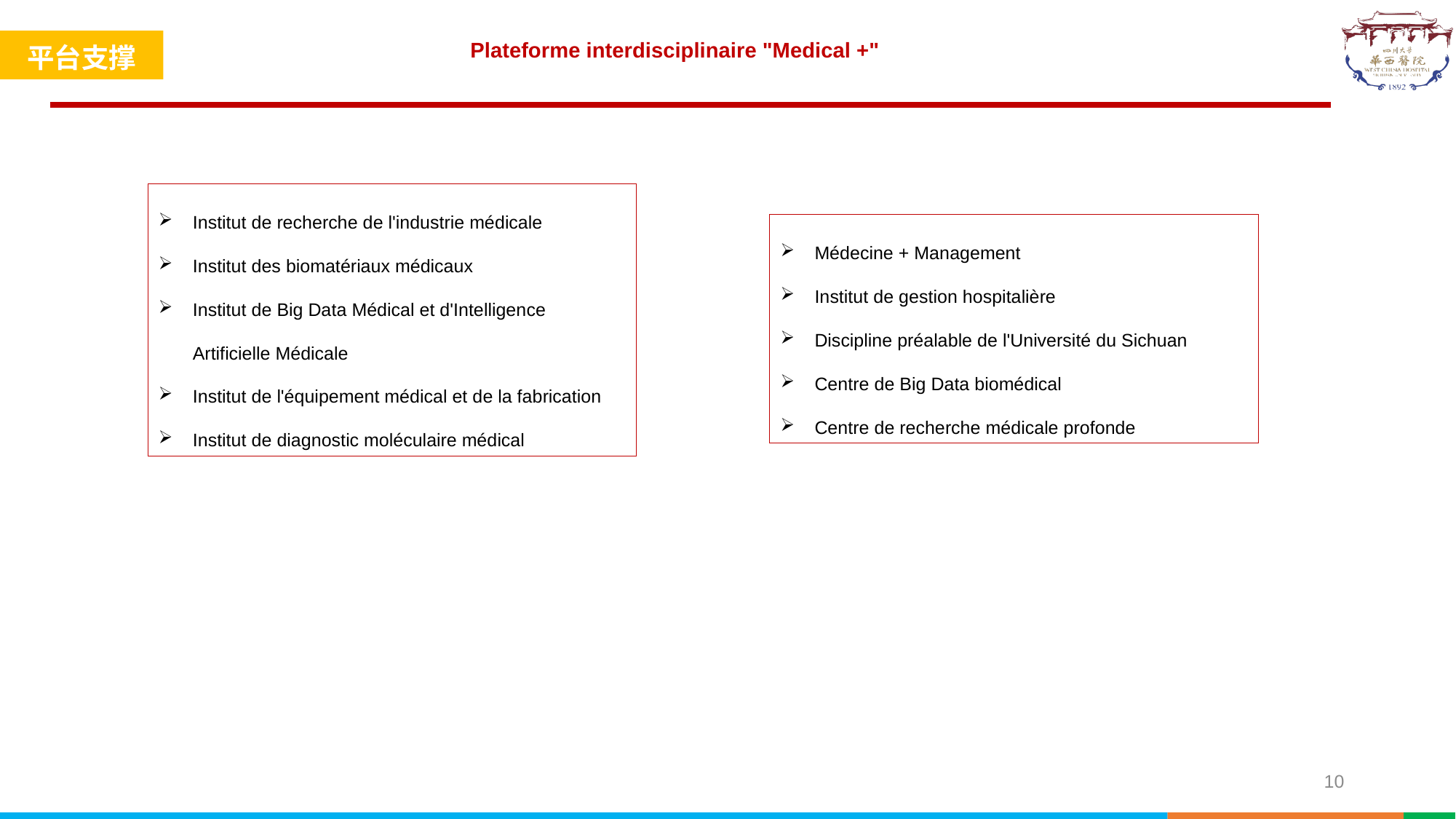

平台支撑
Plateforme interdisciplinaire "Medical +"
Institut de recherche de l'industrie médicale
Institut des biomatériaux médicaux
Institut de Big Data Médical et d'Intelligence Artificielle Médicale
Institut de l'équipement médical et de la fabrication
Institut de diagnostic moléculaire médical
Médecine + Management
Institut de gestion hospitalière
Discipline préalable de l'Université du Sichuan
Centre de Big Data biomédical
Centre de recherche médicale profonde
10